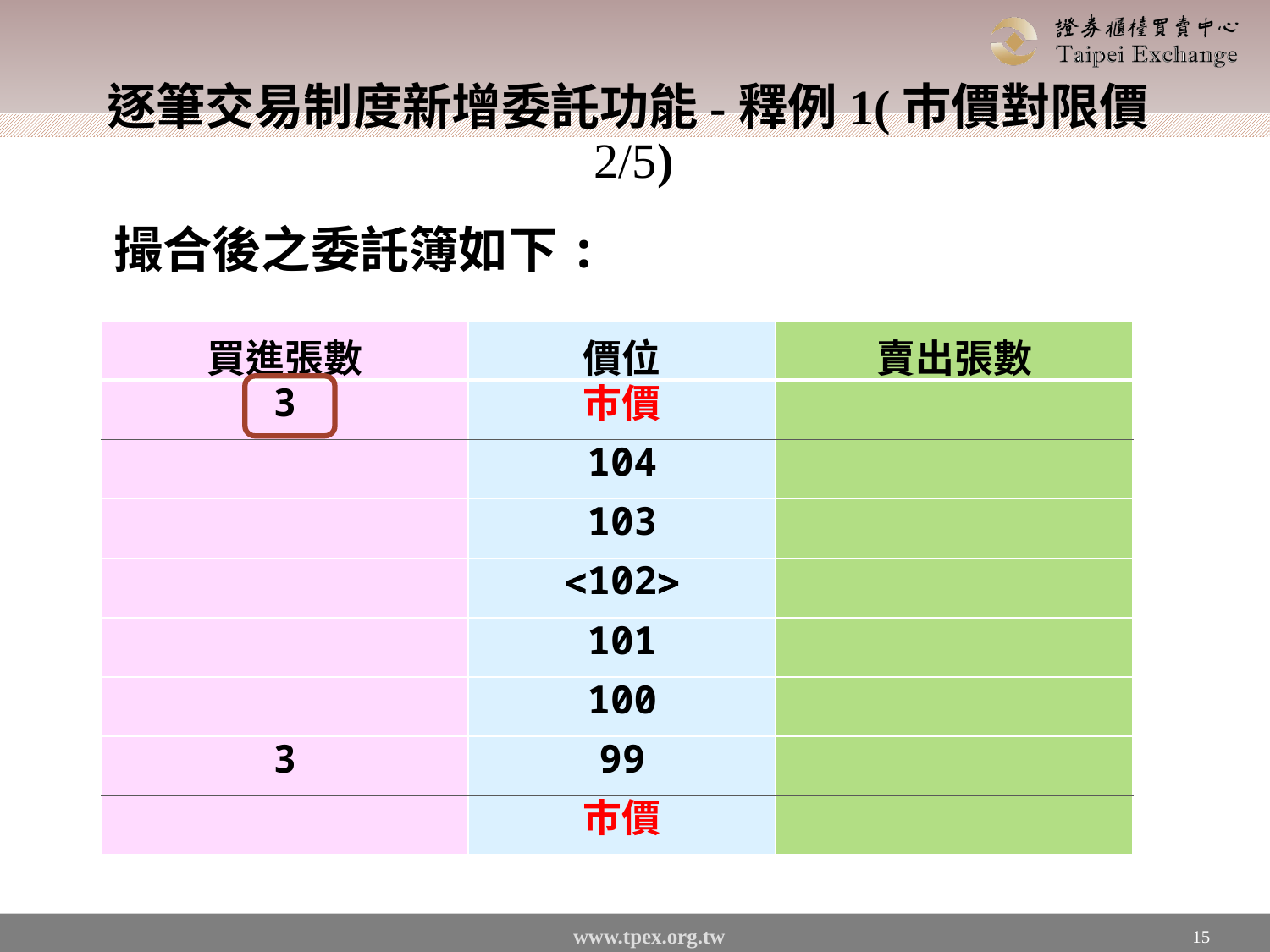

逐筆交易制度新增委託功能-釋例1(巿價對限價2/5)
撮合後之委託簿如下:
| 買進張數 | 價位 | 賣出張數 |
| --- | --- | --- |
| 3 | 巿價 |  |
|  | 104 |  |
|  | 103 |  |
|  | <102> |  |
|  | 101 |  |
|  | 100 |  |
| 3 | 99 |  |
|  | 巿價 |  |

15